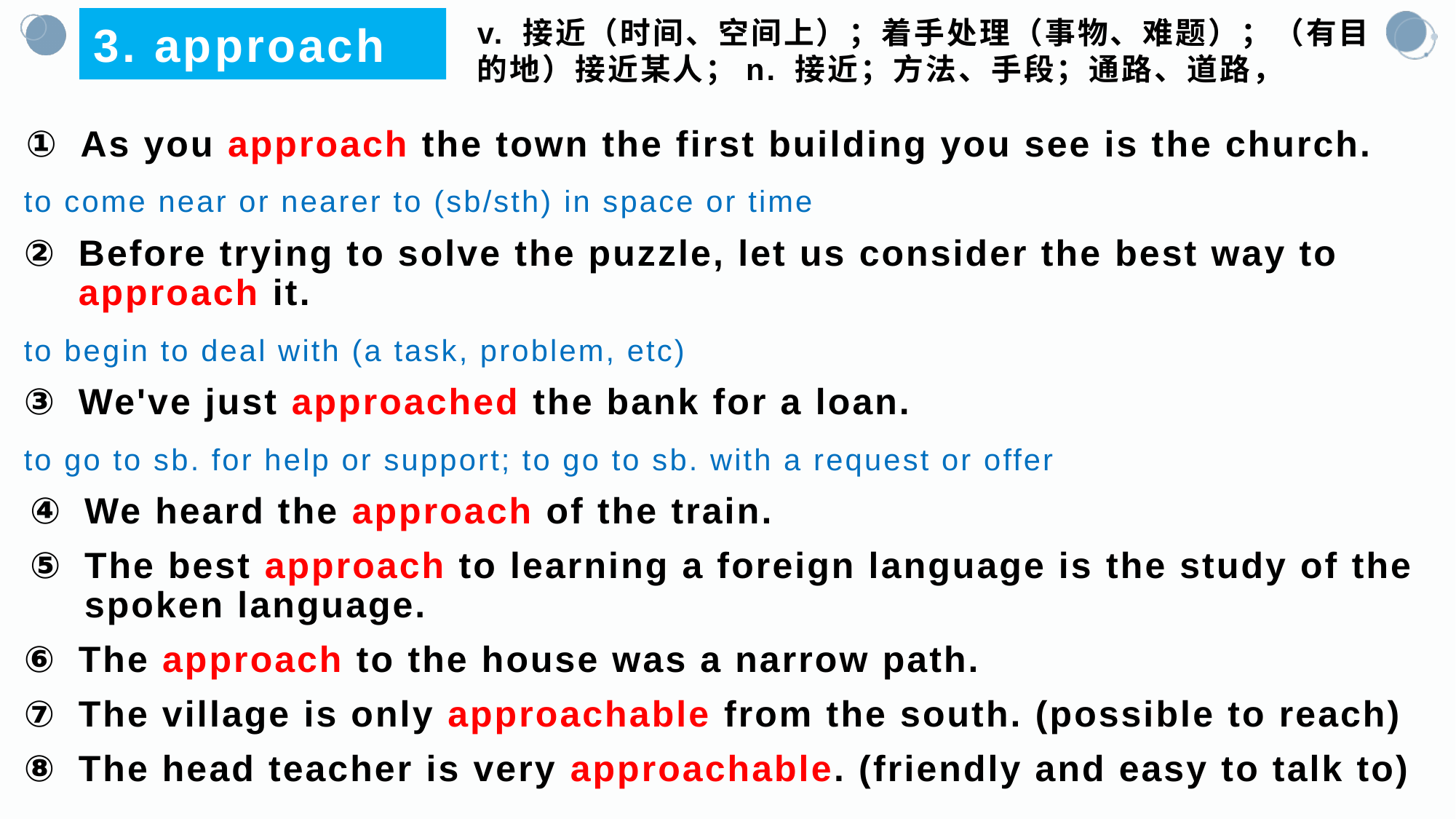

3. approach
v. 接近（时间、空间上）；着手处理（事物、难题）；（有目的地）接近某人；n. 接近；方法、手段；通路、道路，
As you approach the town the first building you see is the church.
to come near or nearer to (sb/sth) in space or time
Before trying to solve the puzzle, let us consider the best way to approach it.
to begin to deal with (a task, problem, etc)
We've just approached the bank for a loan.
to go to sb. for help or support; to go to sb. with a request or offer
We heard the approach of the train.
The best approach to learning a foreign language is the study of the spoken language.
The approach to the house was a narrow path.
The village is only approachable from the south. (possible to reach)
The head teacher is very approachable. (friendly and easy to talk to)